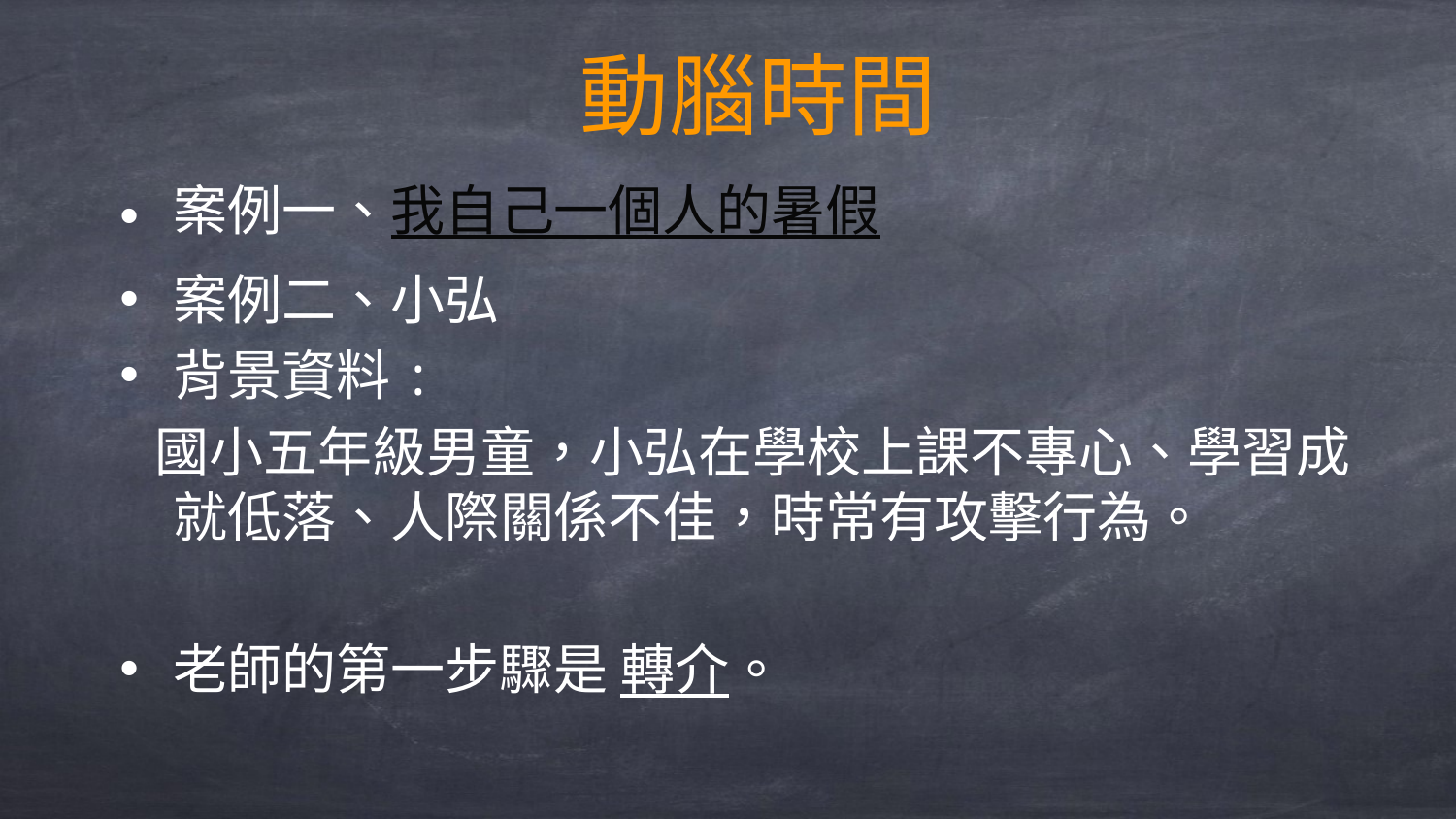

# 動腦時間
案例一、我自己一個人的暑假
案例二、小弘
背景資料:
  國小五年級男童，小弘在學校上課不專心、學習成就低落、人際關係不佳，時常有攻擊行為。

老師的第一步驟是 轉介。